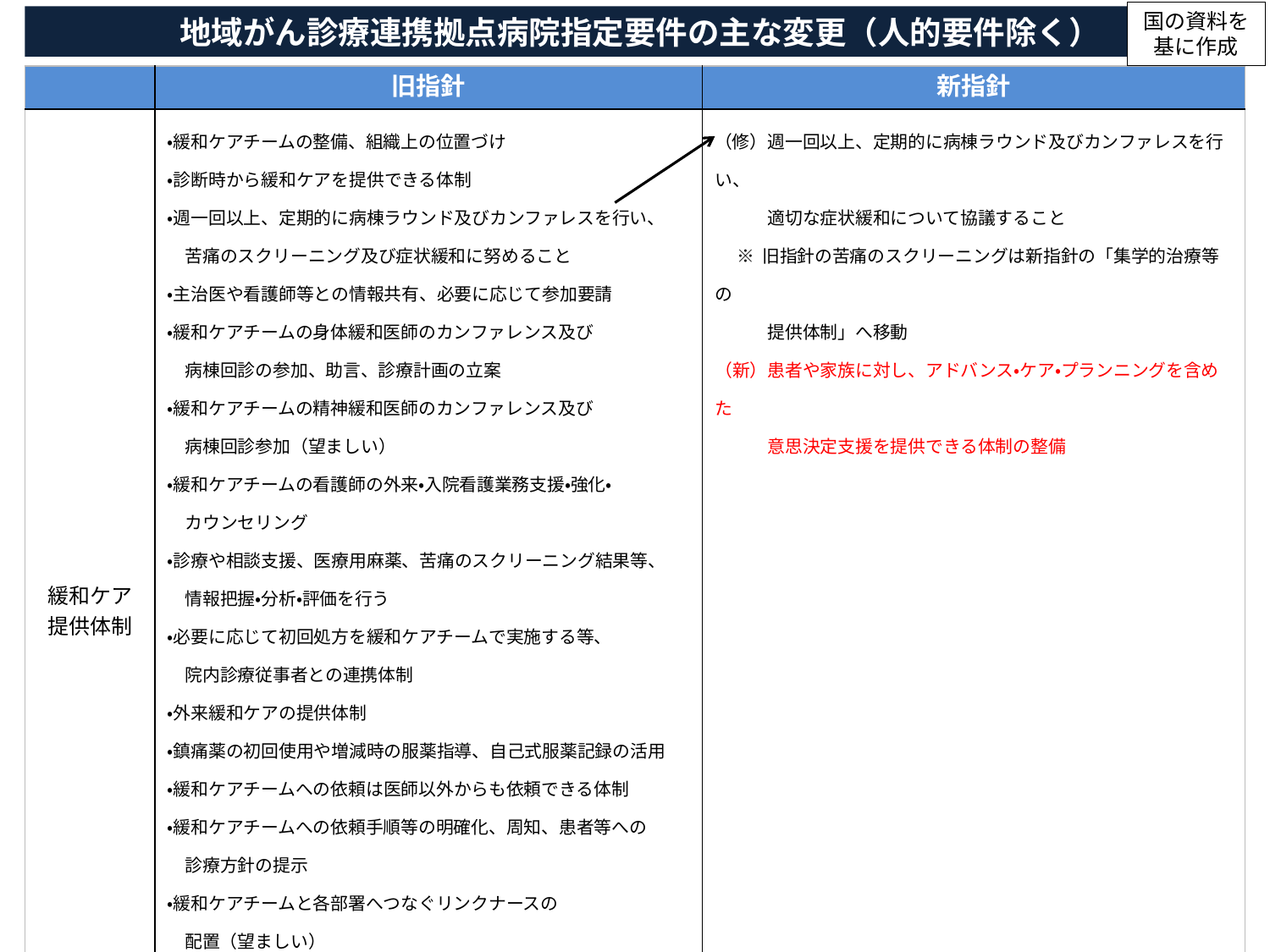

国の資料を
基に作成
地域がん診療連携拠点病院指定要件の主な変更（人的要件除く）
|  | 旧指針 | 新指針 |
| --- | --- | --- |
| 緩和ケア 提供体制 | ・緩和ケアチームの整備、組織上の位置づけ ・診断時から緩和ケアを提供できる体制 ・週一回以上、定期的に病棟ラウンド及びカンファレスを行い、 　苦痛のスクリーニング及び症状緩和に努めること ・主治医や看護師等との情報共有、必要に応じて参加要請 ・緩和ケアチームの身体緩和医師のカンファレンス及び 　病棟回診の参加、助言、診療計画の立案 ・緩和ケアチームの精神緩和医師のカンファレンス及び 　病棟回診参加（望ましい） ・緩和ケアチームの看護師の外来・入院看護業務支援・強化・ 　カウンセリング ・診療や相談支援、医療用麻薬、苦痛のスクリーニング結果等、　 　情報把握・分析・評価を行う ・必要に応じて初回処方を緩和ケアチームで実施する等、 　院内診療従事者との連携体制 ・外来緩和ケアの提供体制 ・鎮痛薬の初回使用や増減時の服薬指導、自己式服薬記録の活用 ・緩和ケアチームへの依頼は医師以外からも依頼できる体制 ・緩和ケアチームへの依頼手順等の明確化、周知、患者等への 　診療方針の提示 ・緩和ケアチームと各部署へつなぐリンクナースの 　配置（望ましい） ・緩和ケア提供に関する掲示、資料配布等、患者等への周知 ・かかりつけ医との協力・連携を得て、緩和ケアチームと 　退院後の説明及び指導 ・緩和ケアに関する受付窓口の設置、地域との連携協力体制 | （修）週一回以上、定期的に病棟ラウンド及びカンファレスを行い、 　　　適切な症状緩和について協議すること 　 ※ 旧指針の苦痛のスクリーニングは新指針の「集学的治療等の 　　　提供体制」へ移動 （新）患者や家族に対し、アドバンス・ケア・プランニングを含めた 　　　意思決定支援を提供できる体制の整備 |